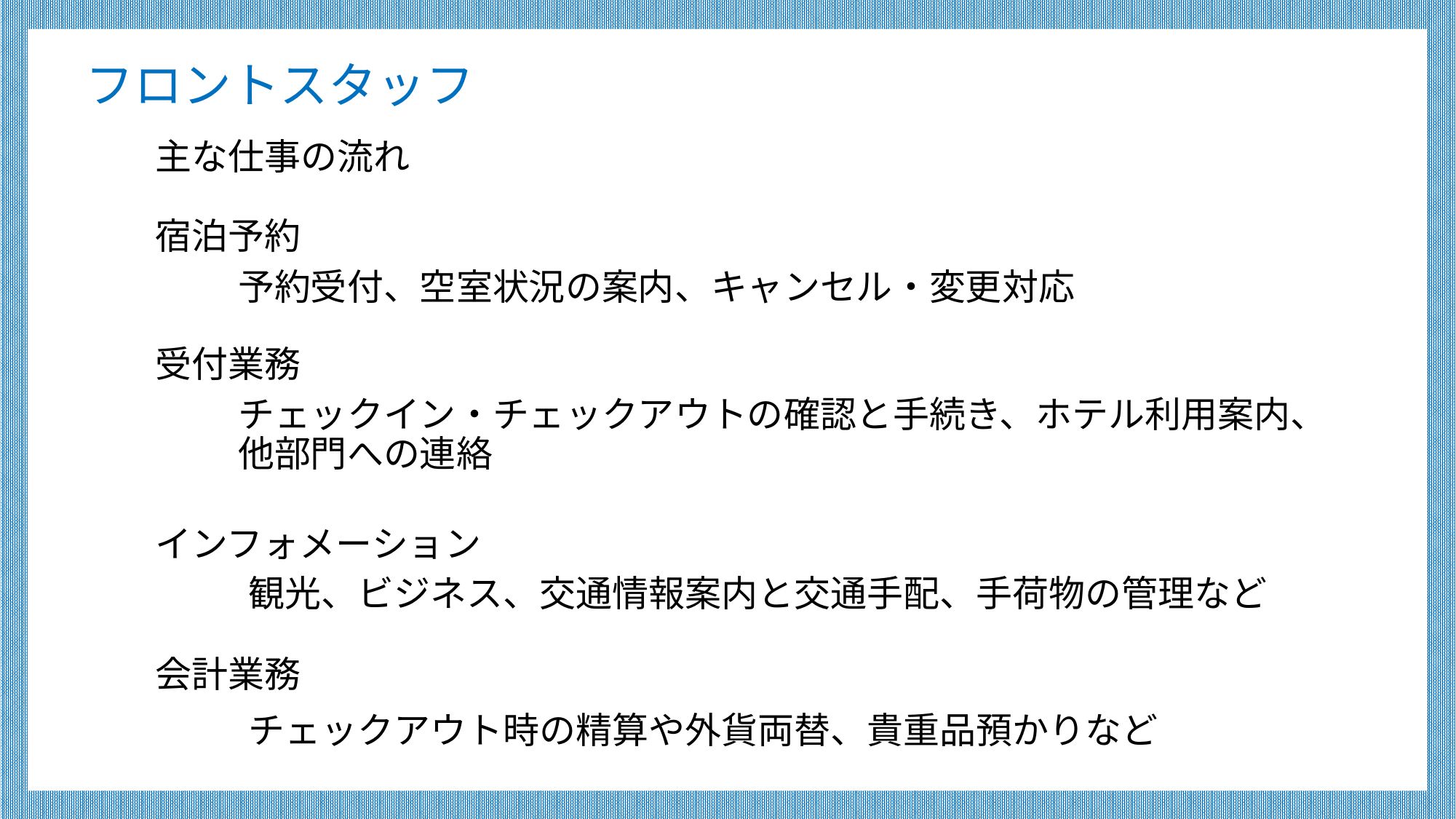

フロントスタッフ
主な仕事の流れ
宿泊予約
予約受付、空室状況の案内、キャンセル・変更対応
受付業務

チェックイン・チェックアウトの確認と手続き、ホテル利用案内、他部門への連絡
インフォメーション
観光、ビジネス、交通情報案内と交通手配、手荷物の管理など
会計業務
チェックアウト時の精算や外貨両替、貴重品預かりなど